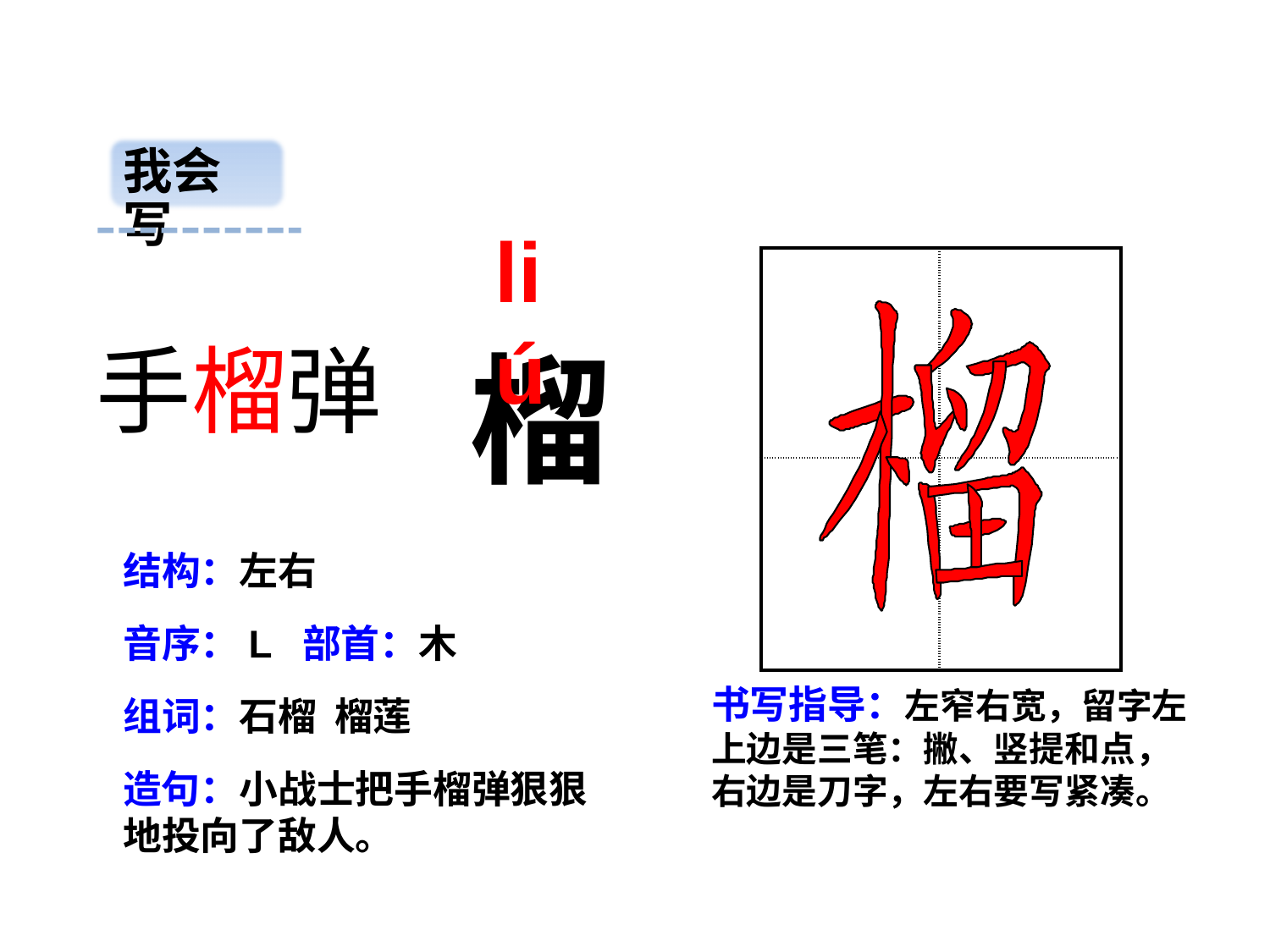

我会写

liú
|  |  |
| --- | --- |
|  |  |

手榴弹
榴

结构：左右

音序：L  部首：木
书写指导：左窄右宽，留字左上边是三笔：撇、竖提和点，右边是刀字，左右要写紧凑。
组词：石榴  榴莲
造句：小战士把手榴弹狠狠地投向了敌人。